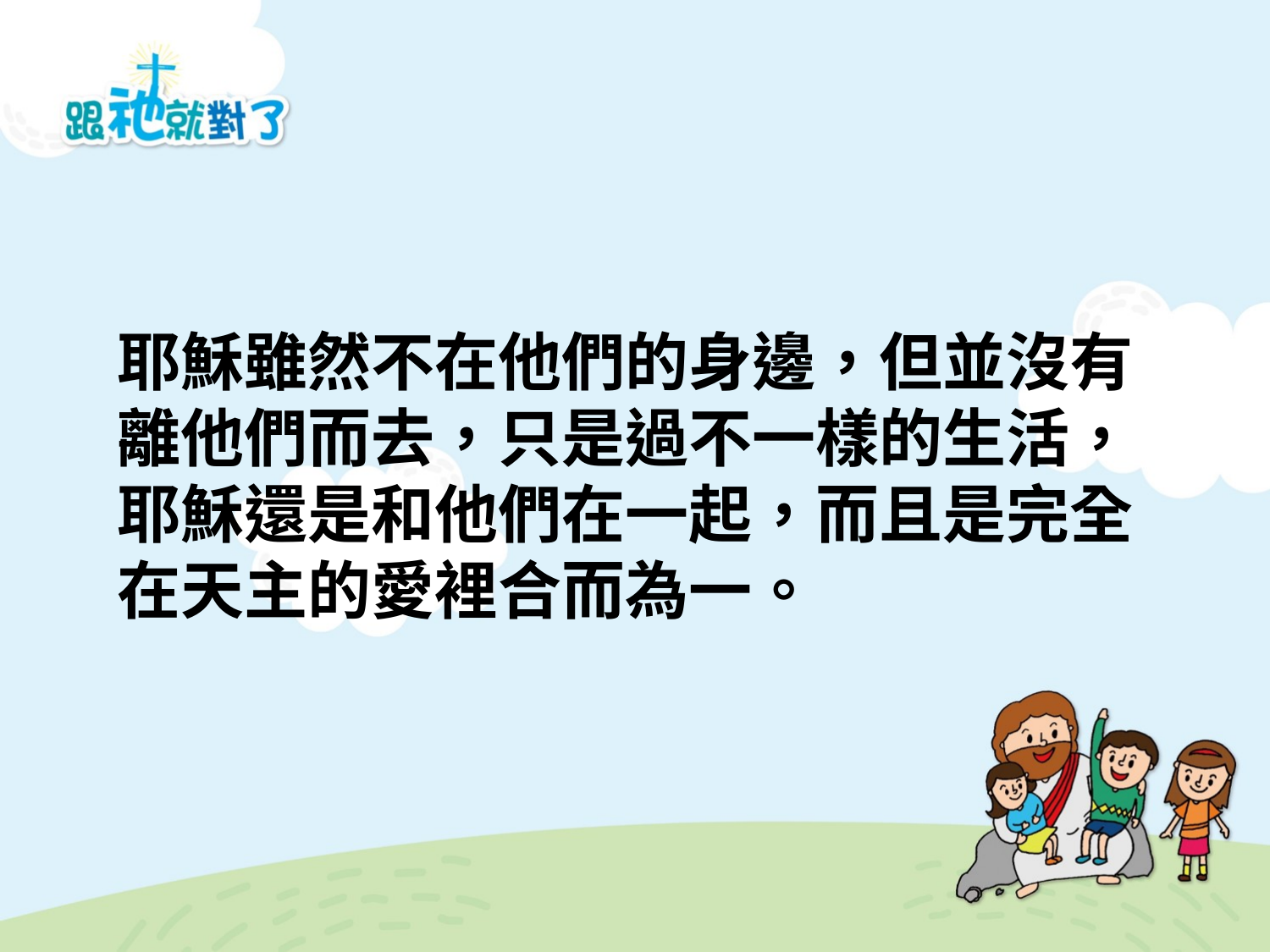

耶穌雖然不在他們的身邊，但並沒有離他們而去，只是過不一樣的生活，耶穌還是和他們在一起，而且是完全在天主的愛裡合而為一。